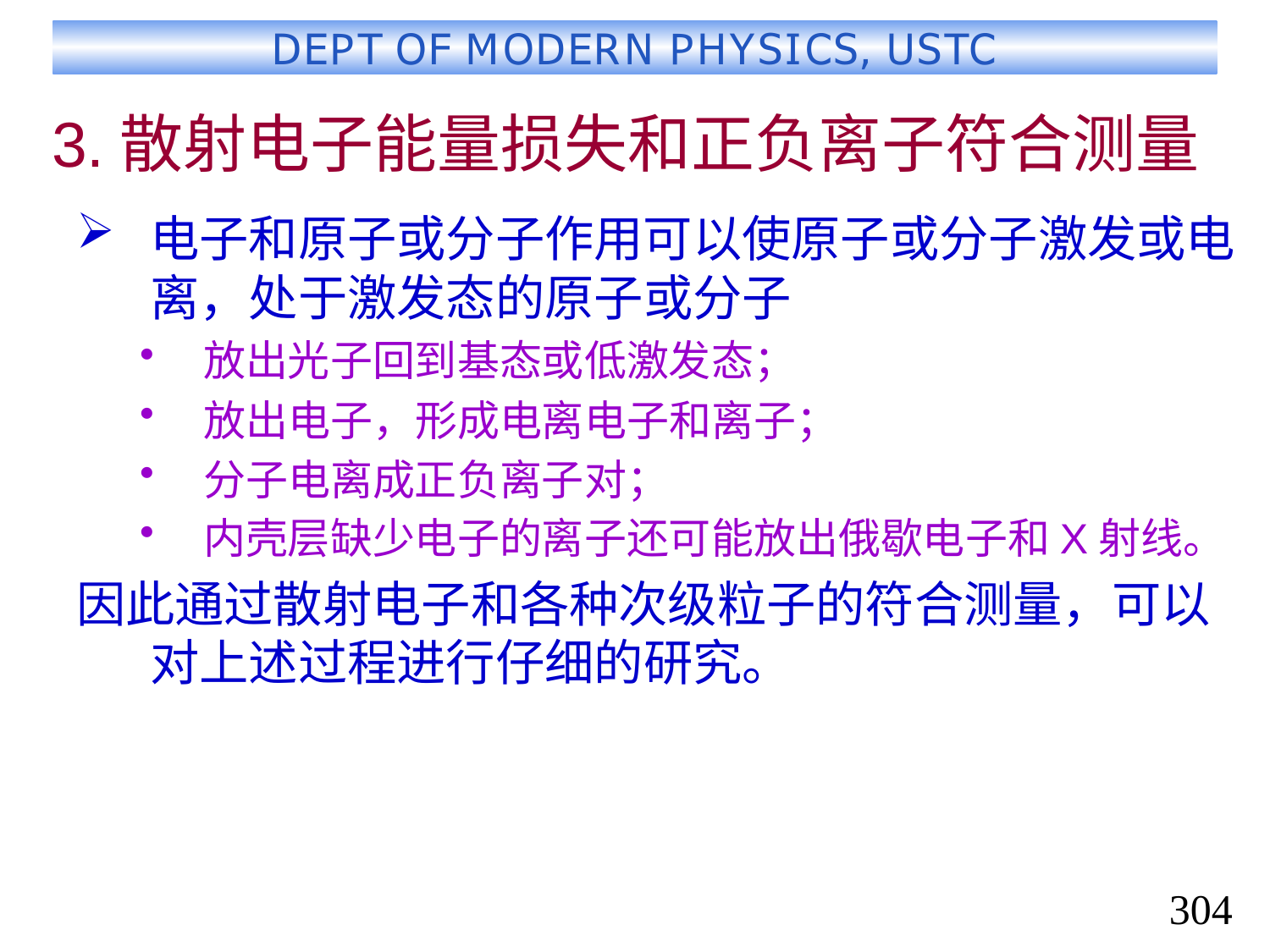

# 3.散射电子能量损失和正负离子符合测量
电子和原子或分子作用可以使原子或分子激发或电离，处于激发态的原子或分子
放出光子回到基态或低激发态；
放出电子，形成电离电子和离子；
分子电离成正负离子对；
内壳层缺少电子的离子还可能放出俄歇电子和X射线。
因此通过散射电子和各种次级粒子的符合测量，可以对上述过程进行仔细的研究。